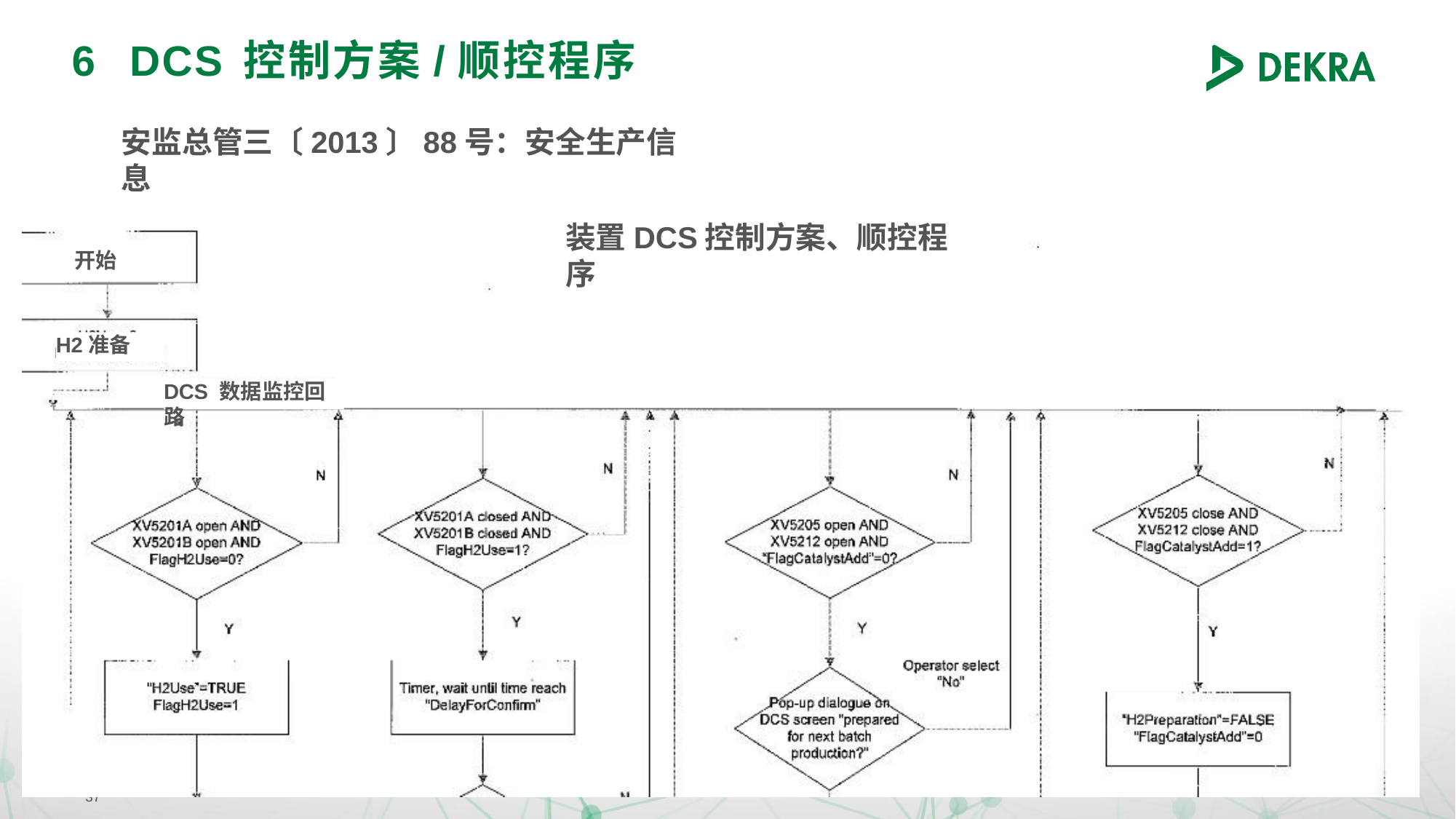

# 6	DCS	控制方案/顺控程序

安监总管三〔2013〕88号：安全生产信息
装置DCS控制方案、顺控程序

开始

H2准备

DCS 数据监控回路

37